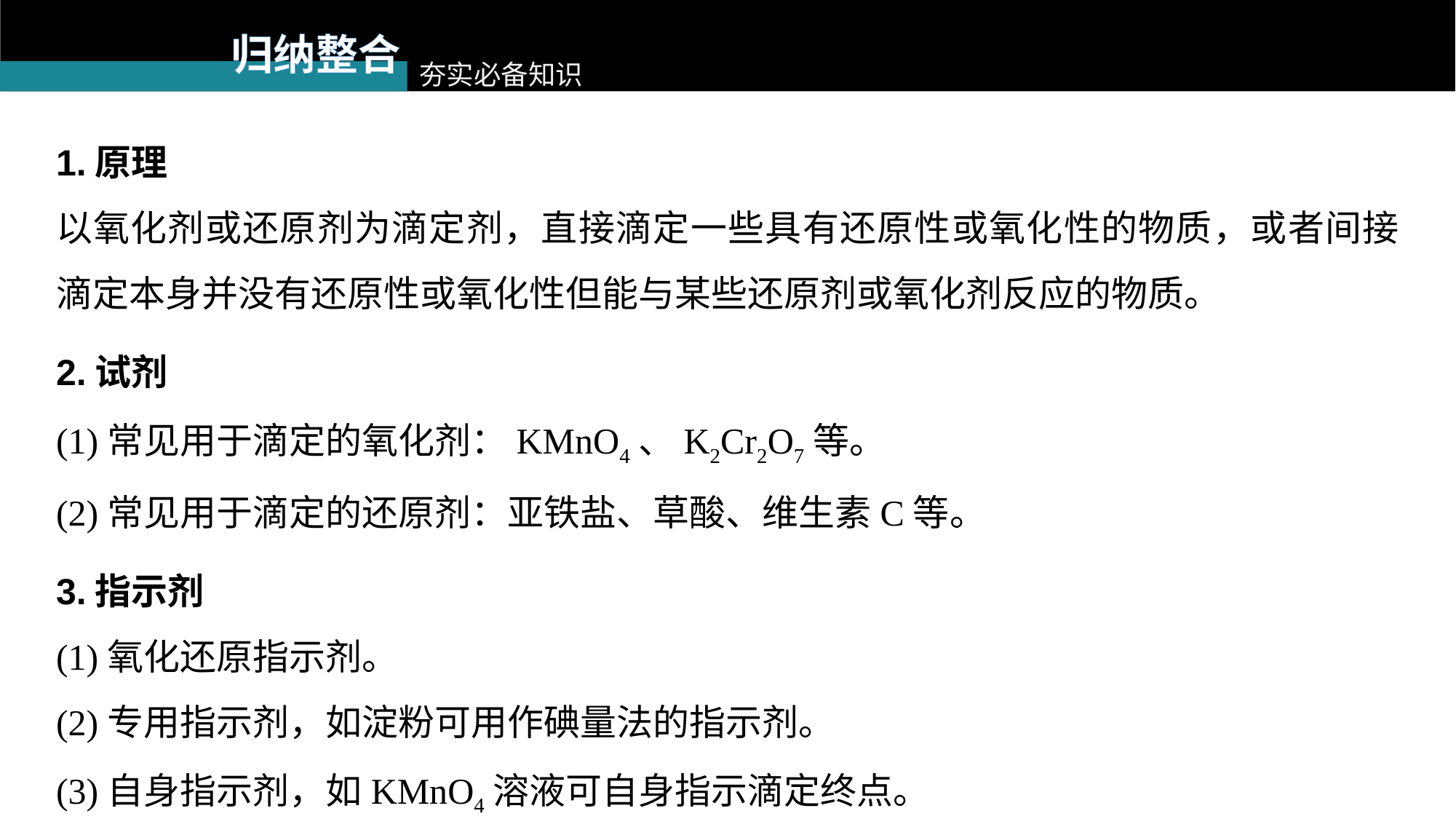

归纳整合
夯实必备知识

1.原理
以氧化剂或还原剂为滴定剂，直接滴定一些具有还原性或氧化性的物质，或者间接滴定本身并没有还原性或氧化性但能与某些还原剂或氧化剂反应的物质。
2.试剂
(1)常见用于滴定的氧化剂：KMnO4、K2Cr2O7等。
(2)常见用于滴定的还原剂：亚铁盐、草酸、维生素C等。
3.指示剂
(1)氧化还原指示剂。
(2)专用指示剂，如淀粉可用作碘量法的指示剂。
(3)自身指示剂，如KMnO4溶液可自身指示滴定终点。